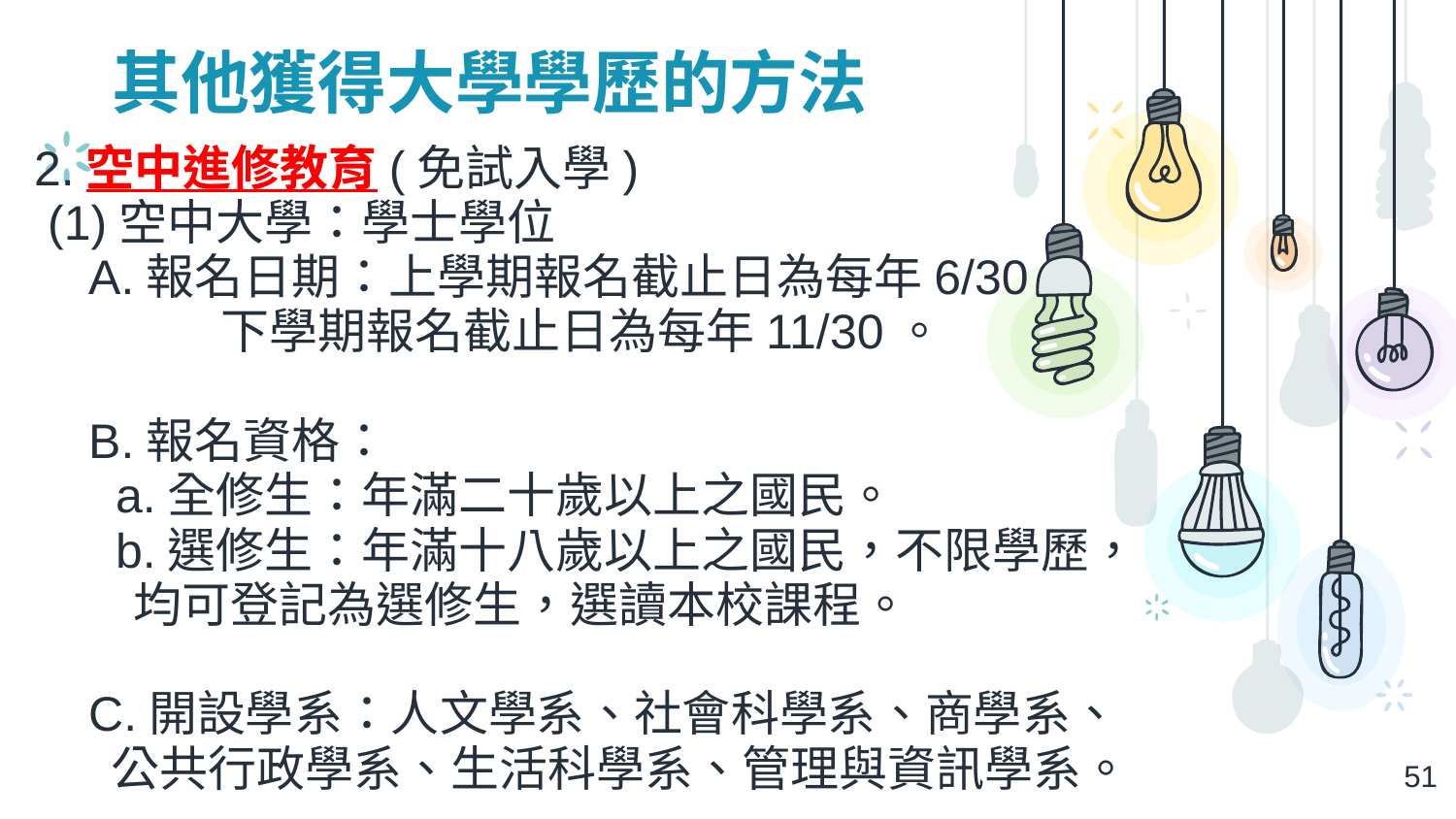

# 其他獲得大學學歷的方法
2.空中進修教育(免試入學)
 (1)空中大學：學士學位
    A.報名日期：上學期報名截止日為每年6/30
                下學期報名截止日為每年11/30。

    B.報名資格：
      a.全修生：年滿二十歲以上之國民。
      b.選修生：年滿十八歲以上之國民，不限學歷，
        均可登記為選修生，選讀本校課程。

    C.開設學系：人文學系、社會科學系、商學系、
      公共行政學系、生活科學系、管理與資訊學系。

51